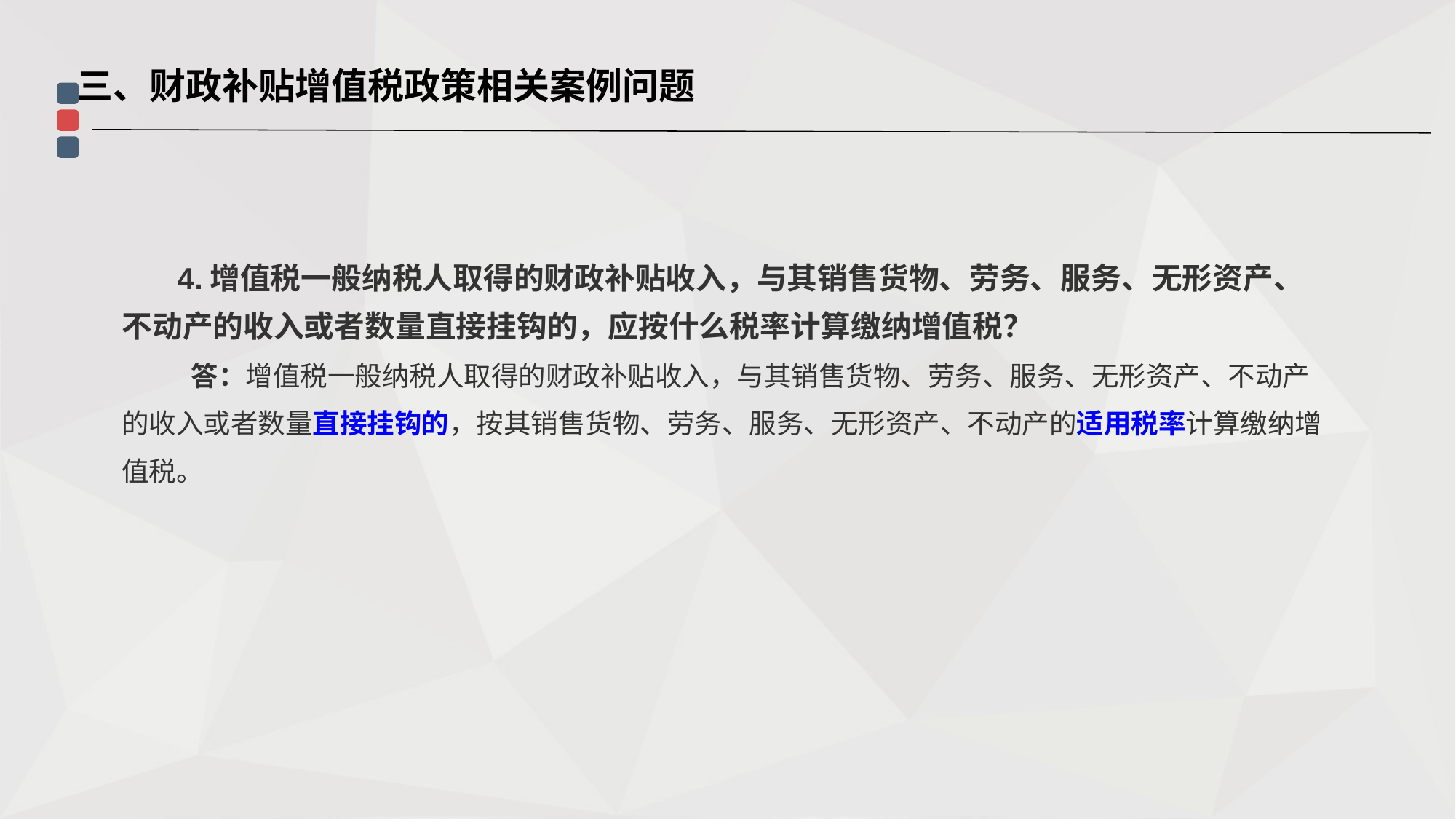

三、财政补贴增值税政策相关案例问题
   4.增值税一般纳税人取得的财政补贴收入，与其销售货物、劳务、服务、无形资产、不动产的收入或者数量直接挂钩的，应按什么税率计算缴纳增值税？
     答：增值税一般纳税人取得的财政补贴收入，与其销售货物、劳务、服务、无形资产、不动产的收入或者数量直接挂钩的，按其销售货物、劳务、服务、无形资产、不动产的适用税率计算缴纳增值税。